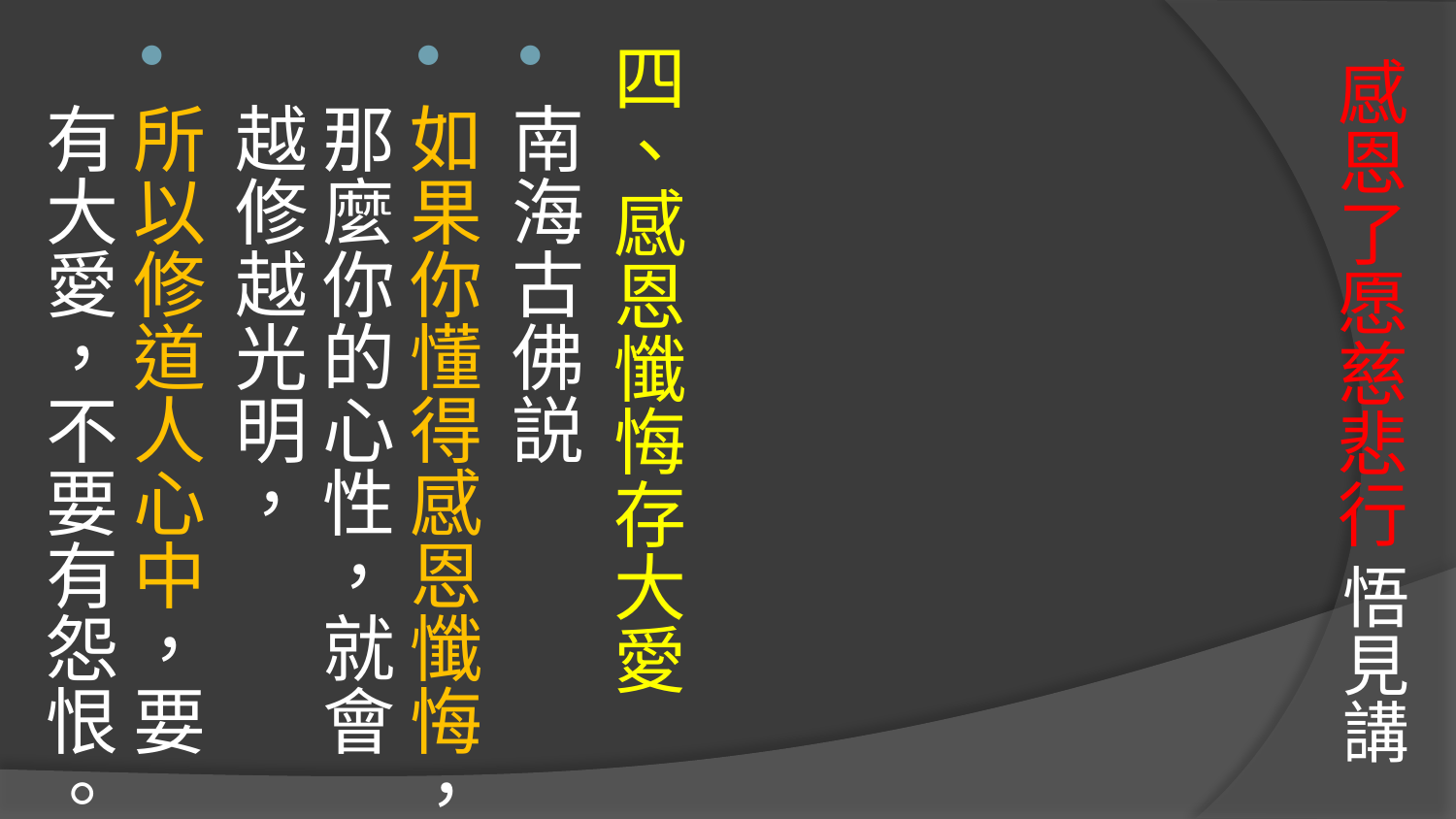

四、感恩懺悔存大愛
南海古佛説
如果你懂得感恩懺悔，那麼你的心性，就會越修越光明，
所以修道人心中，要有大愛，不要有怨恨。
# 感恩了愿慈悲行 悟見講